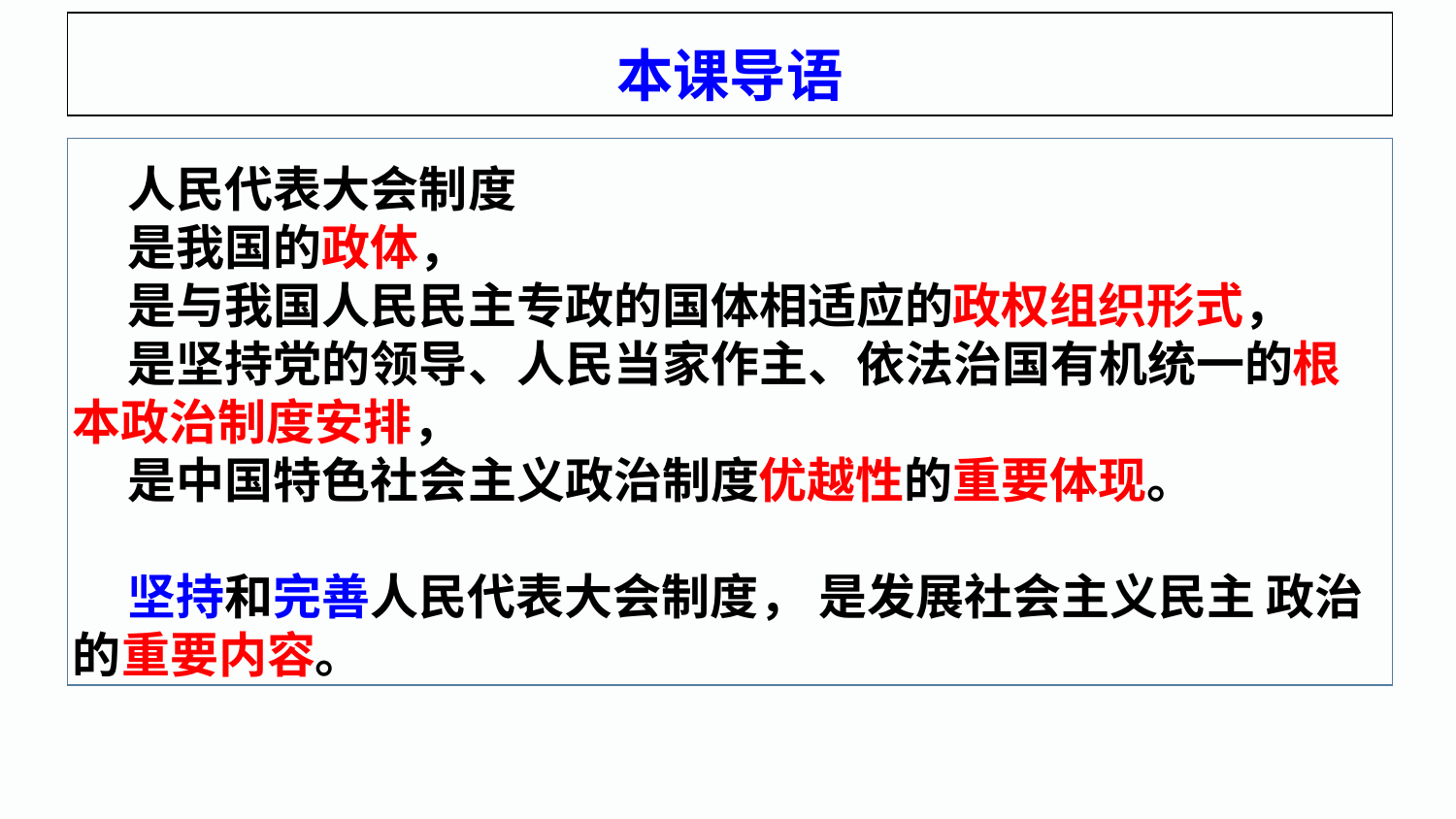

本课导语
    人民代表大会制度
    是我国的政体，
    是与我国人民民主专政的国体相适应的政权组织形式，
    是坚持党的领导、人民当家作主、依法治国有机统一的根本政治制度安排，
    是中国特色社会主义政治制度优越性的重要体现。

    坚持和完善人民代表大会制度， 是发展社会主义民主 政治的重要内容。